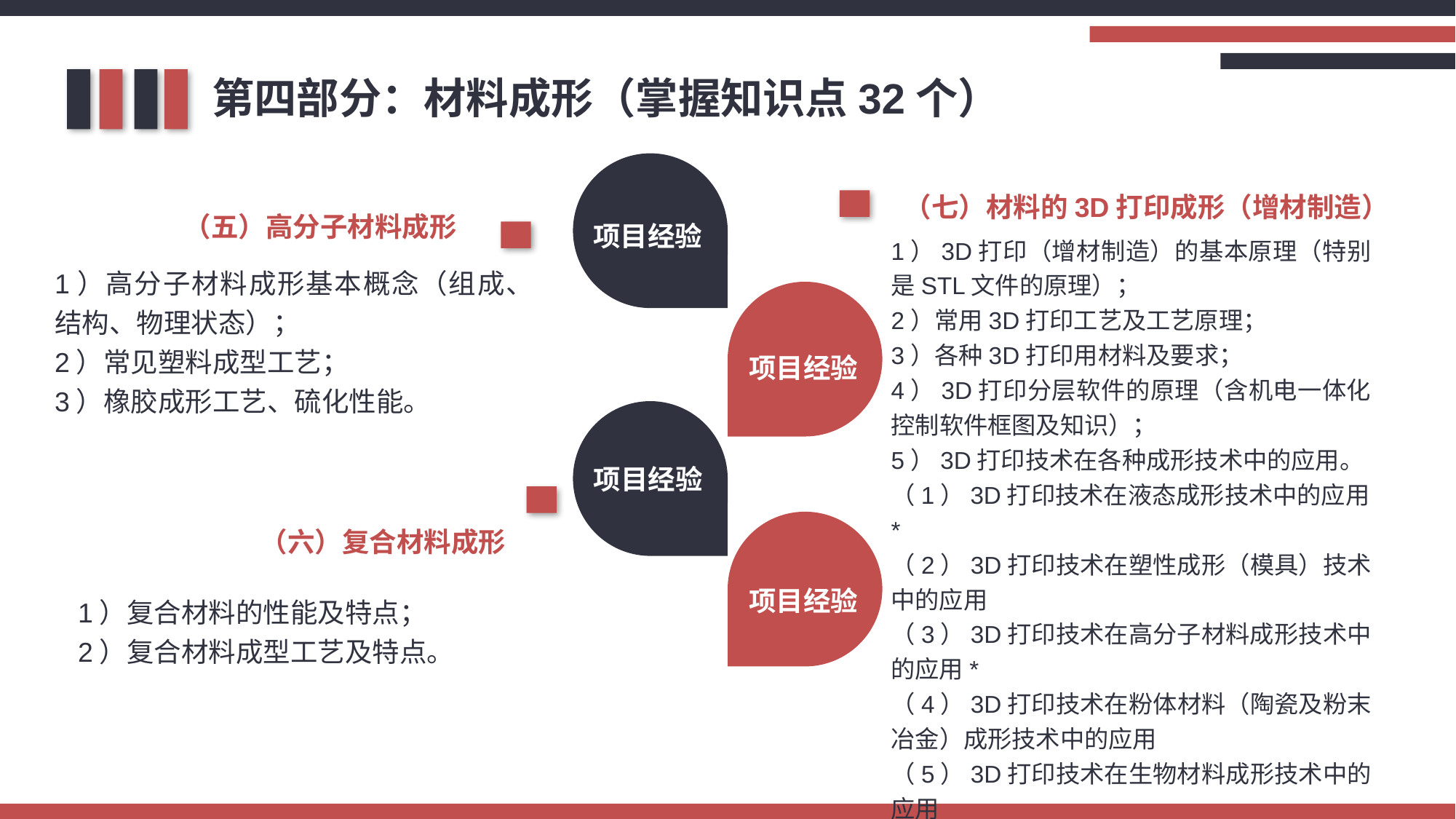

第四部分：材料成形（掌握知识点32个）

项目经验
（七）材料的3D打印成形（增材制造）
1）3D打印（增材制造）的基本原理（特别是STL文件的原理）；
2）常用3D打印工艺及工艺原理；
3）各种3D打印用材料及要求；
4）3D打印分层软件的原理（含机电一体化控制软件框图及知识）；
5）3D打印技术在各种成形技术中的应用。
（1）3D打印技术在液态成形技术中的应用*
（2）3D打印技术在塑性成形（模具）技术中的应用
（3）3D打印技术在高分子材料成形技术中的应用*
（4）3D打印技术在粉体材料（陶瓷及粉末冶金）成形技术中的应用
（5）3D打印技术在生物材料成形技术中的应用

（五）高分子材料成形
1）高分子材料成形基本概念（组成、结构、物理状态）；
2）常见塑料成型工艺；
3）橡胶成形工艺、硫化性能。

项目经验

项目经验

（六）复合材料成形
1）复合材料的性能及特点；
2）复合材料成型工艺及特点。

项目经验